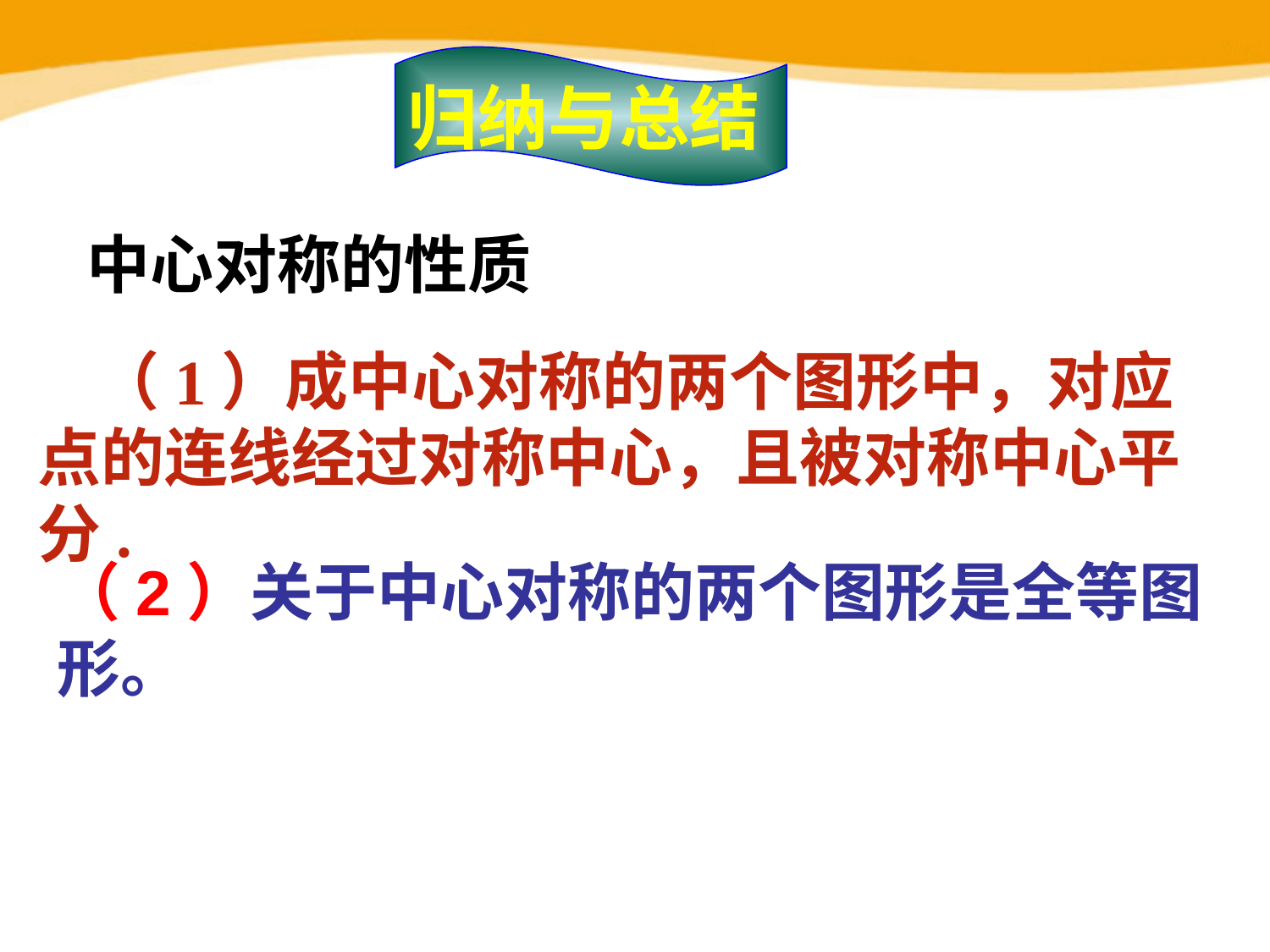

归纳与总结
 中心对称的性质
   （1）成中心对称的两个图形中，对应点的连线经过对称中心，且被对称中心平分.

（2）关于中心对称的两个图形是全等图形。